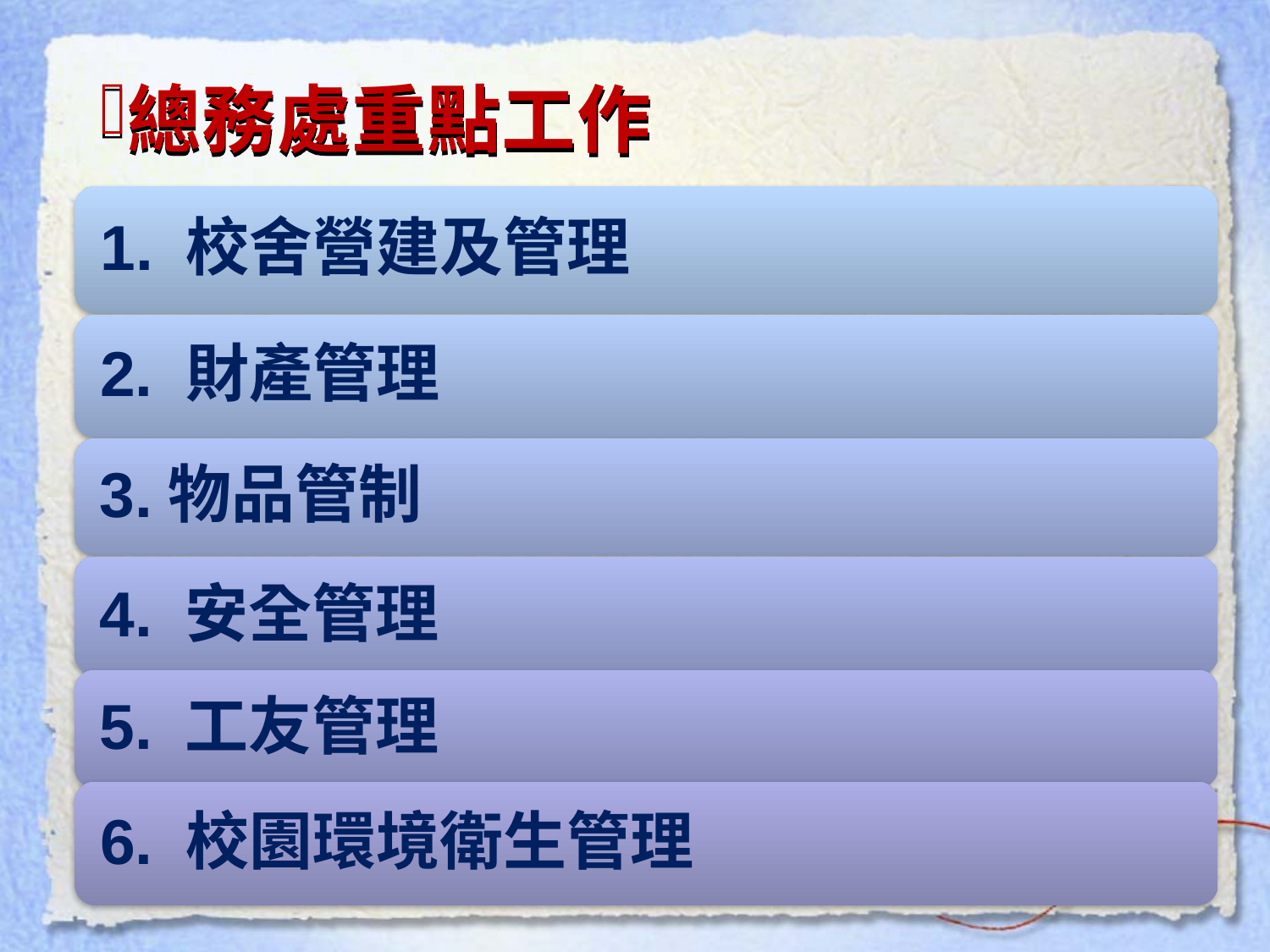

總務處重點工作
1. 校舍營建及管理
2. 財產管理
3.物品管制
4. 安全管理
5. 工友管理
6. 校園環境衛生管理